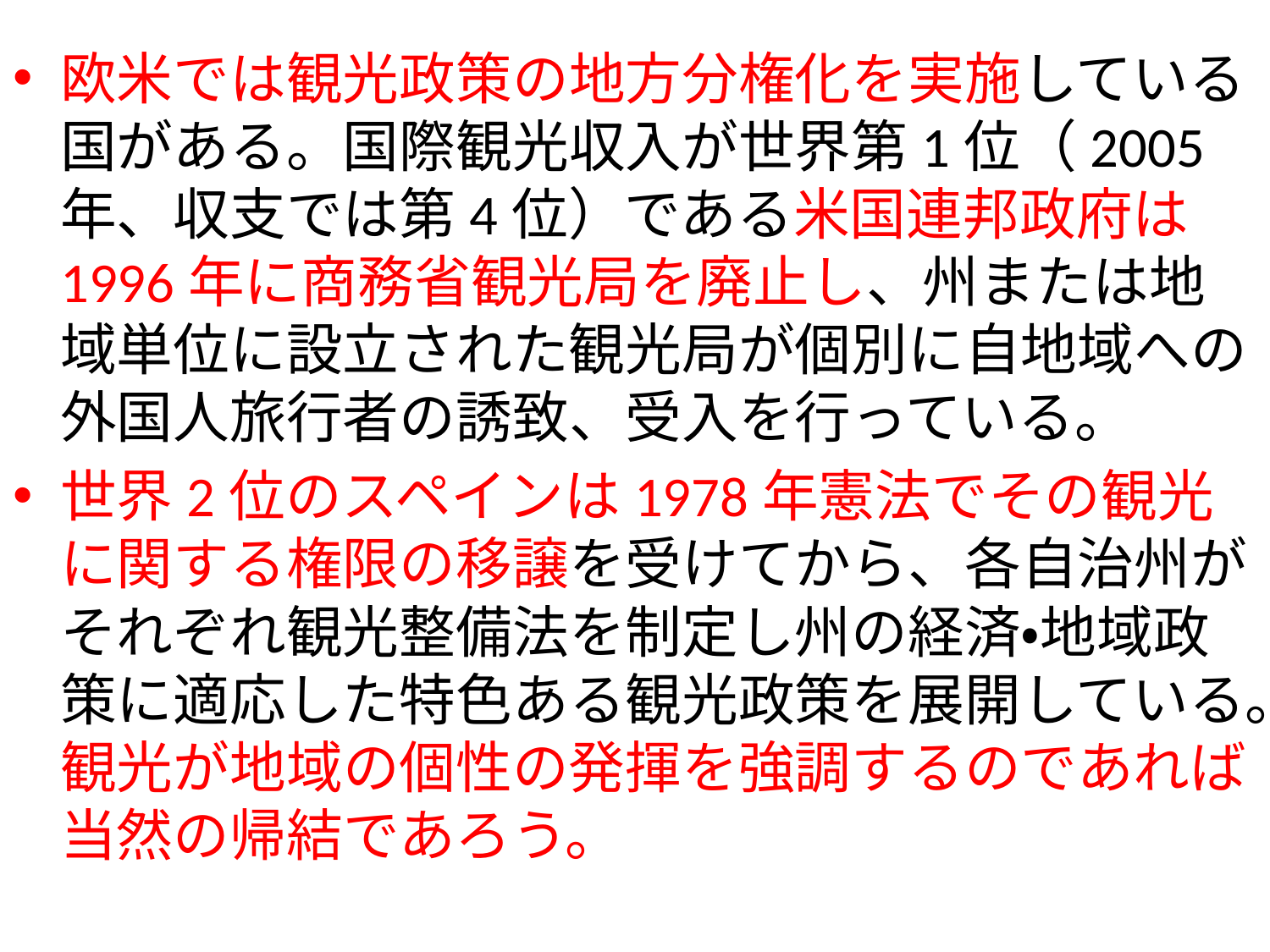

欧米では観光政策の地方分権化を実施している国がある。国際観光収入が世界第1位（2005年、収支では第4位）である米国連邦政府は1996年に商務省観光局を廃止し、州または地域単位に設立された観光局が個別に自地域への外国人旅行者の誘致、受入を行っている。
世界2位のスペインは1978年憲法でその観光に関する権限の移譲を受けてから、各自治州がそれぞれ観光整備法を制定し州の経済・地域政策に適応した特色ある観光政策を展開している。観光が地域の個性の発揮を強調するのであれば当然の帰結であろう。